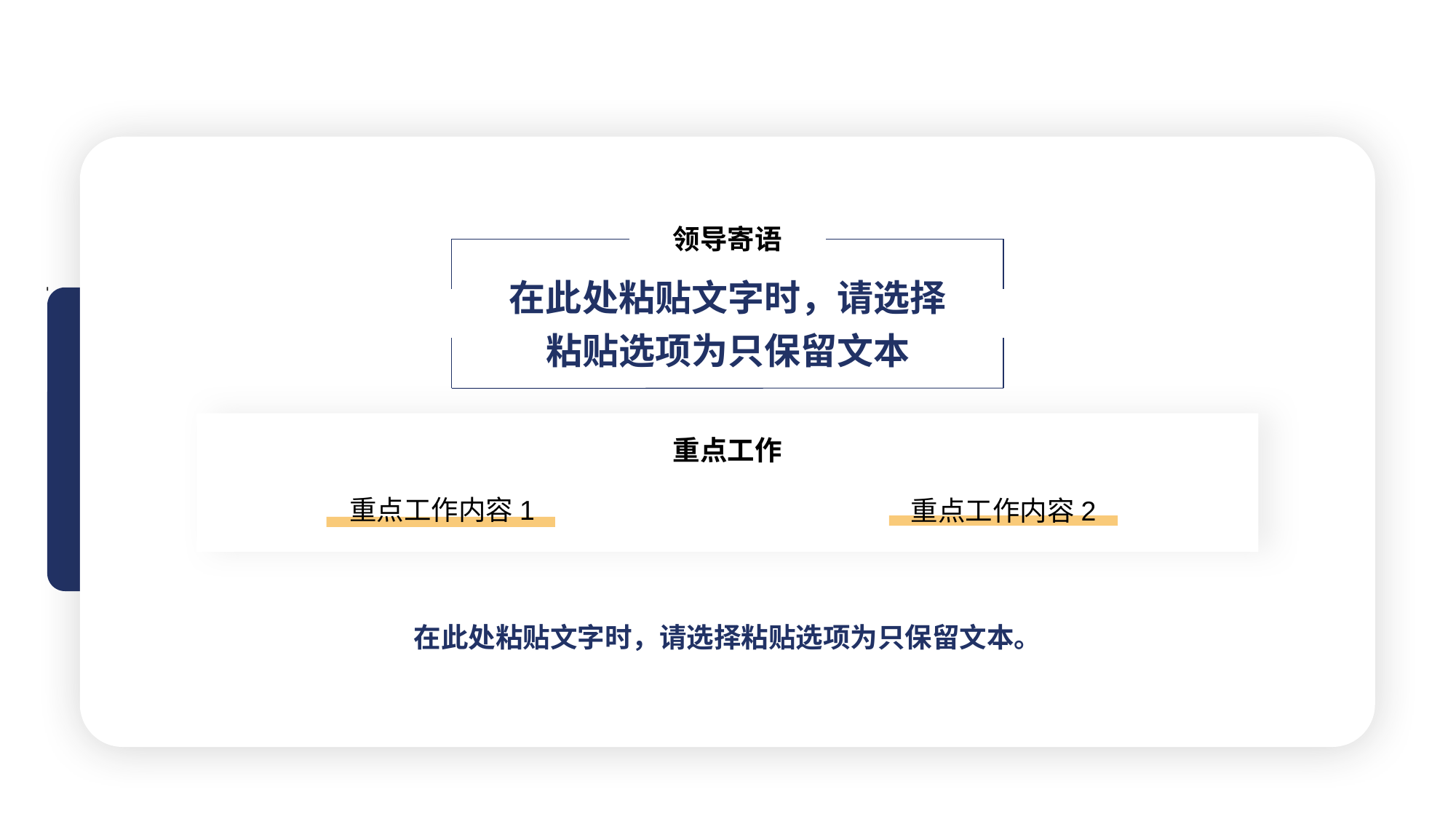

领导寄语
在此处粘贴文字时，请选择
粘贴选项为只保留文本

重点工作
重点工作内容1
重点工作内容2

在此处粘贴文字时，请选择粘贴选项为只保留文本。